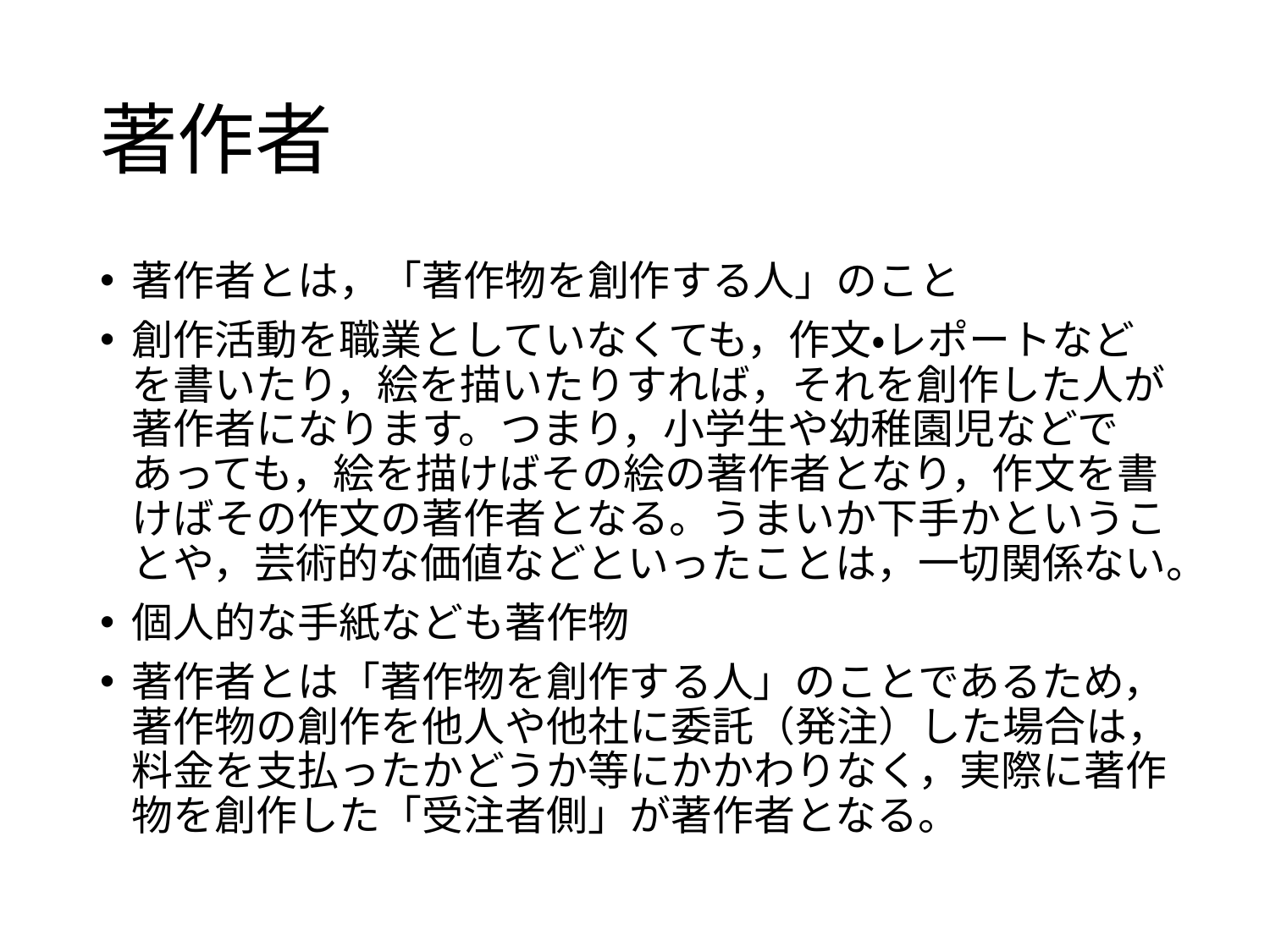

# 著作者
著作者とは，「著作物を創作する人」のこと
創作活動を職業としていなくても，作文・レポートなどを書いたり，絵を描いたりすれば，それを創作した人が著作者になります。つまり，小学生や幼稚園児などであっても，絵を描けばその絵の著作者となり，作文を書けばその作文の著作者となる。うまいか下手かということや，芸術的な価値などといったことは，一切関係ない。
個人的な手紙なども著作物
著作者とは「著作物を創作する人」のことであるため，著作物の創作を他人や他社に委託（発注）した場合は，料金を支払ったかどうか等にかかわりなく，実際に著作物を創作した「受注者側」が著作者となる。